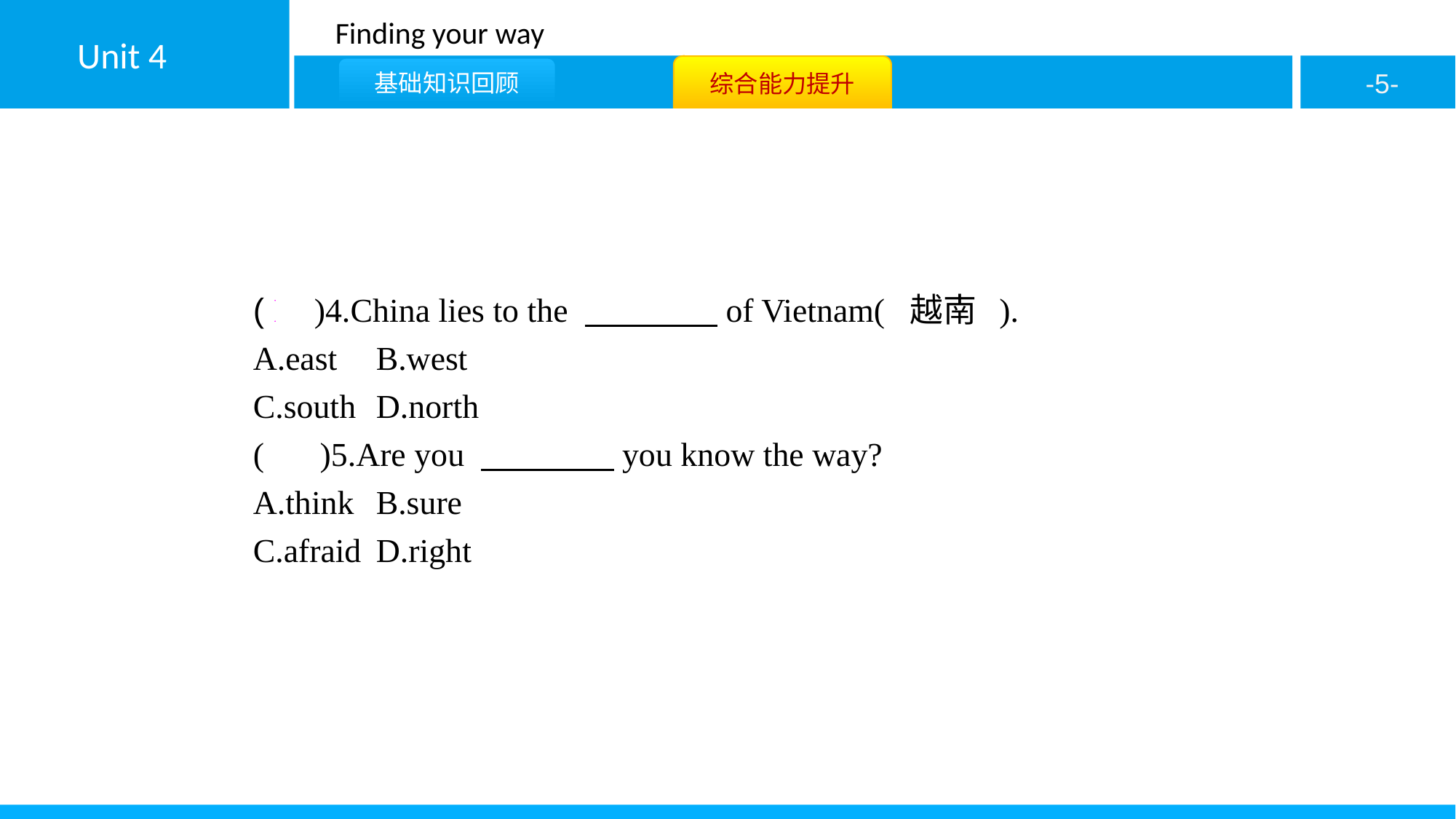

( D  )4.China lies to the 　　　　of Vietnam(  越南  ).
A.east	B.west
C.south	D.north
(  B  )5.Are you 　　　　you know the way?
A.think	B.sure
C.afraid	D.right